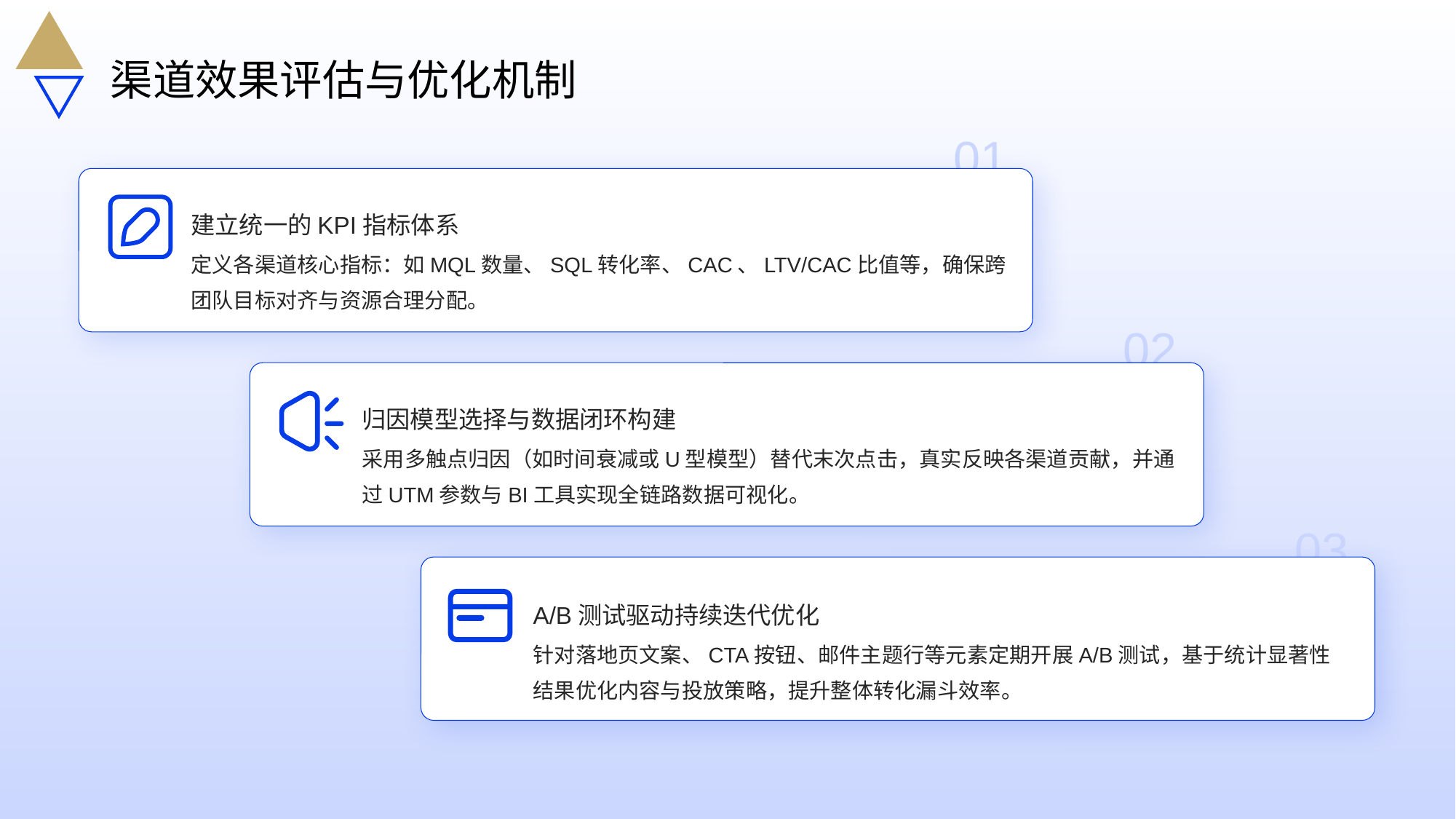

渠道效果评估与优化机制

01

建立统一的KPI指标体系

定义各渠道核心指标：如MQL数量、SQL转化率、CAC、LTV/CAC比值等，确保跨团队目标对齐与资源合理分配。
02

归因模型选择与数据闭环构建

采用多触点归因（如时间衰减或U型模型）替代末次点击，真实反映各渠道贡献，并通过UTM参数与BI工具实现全链路数据可视化。
03

A/B测试驱动持续迭代优化

针对落地页文案、CTA按钮、邮件主题行等元素定期开展A/B测试，基于统计显著性结果优化内容与投放策略，提升整体转化漏斗效率。